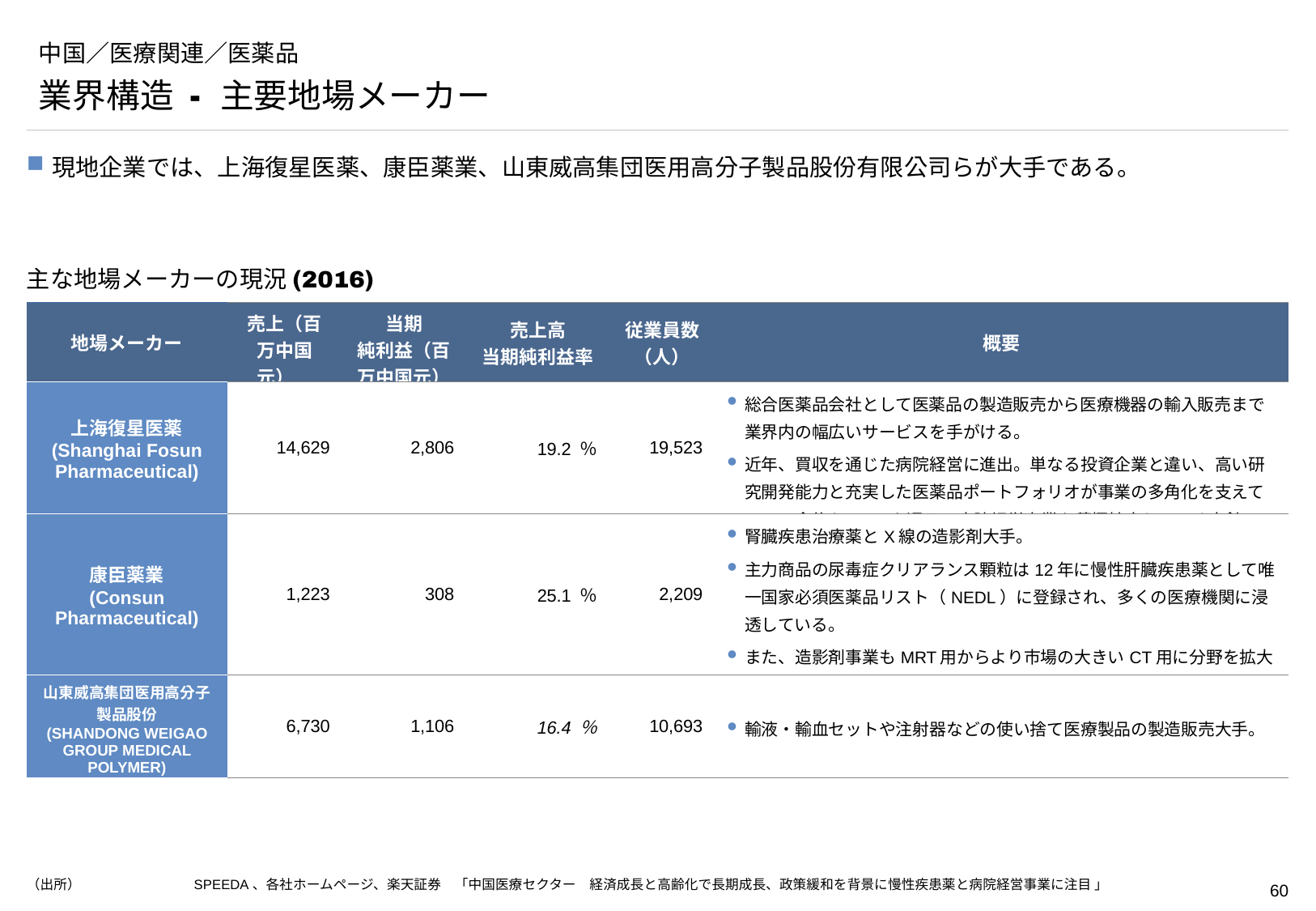

# 中国／医療関連／医薬品
業界構造 - 主要地場メーカー
現地企業では、上海復星医薬、康臣薬業、山東威高集団医用高分子製品股份有限公司らが大手である。
主な地場メーカーの現況(2016)
| 地場メーカー | 売上（百万中国元） | 当期 純利益（百万中国元） | 売上高 当期純利益率 | 従業員数（人） | 概要 |
| --- | --- | --- | --- | --- | --- |
| 上海復星医薬 (Shanghai Fosun Pharmaceutical) | 14,629 | 2,806 | 19.2 ％ | 19,523 | 総合医薬品会社として医薬品の製造販売から医療機器の輸入販売まで業界内の幅広いサービスを手がける。 近年、買収を通じた病院経営に進出。単なる投資企業と違い、高い研究開発能力と充実した医薬品ポートフォリオが事業の多角化を支えている。今後もM&Aを通じて病院経営事業を積極拡大していく方針。 |
| 康臣薬業 (Consun Pharmaceutical) | 1,223 | 308 | 25.1 ％ | 2,209 | 腎臓疾患治療薬とX線の造影剤大手。 主力商品の尿毒症クリアランス顆粒は12年に慢性肝臓疾患薬として唯一国家必須医薬品リスト（NEDL）に登録され、多くの医療機関に浸透している。 また、造影剤事業もMRT用からより市場の大きいCT用に分野を拡大している。 |
| 山東威高集団医用高分子 製品股份 (SHANDONG WEIGAO GROUP MEDICAL POLYMER) | 6,730 | 1,106 | 16.4 ％ | 10,693 | 輸液・輸血セットや注射器などの使い捨て医療製品の製造販売大手。 |
（出所）	SPEEDA、各社ホームページ、楽天証券　「中国医療セクター　経済成長と高齢化で長期成長、政策緩和を背景に慢性疾患薬と病院経営事業に注目 」